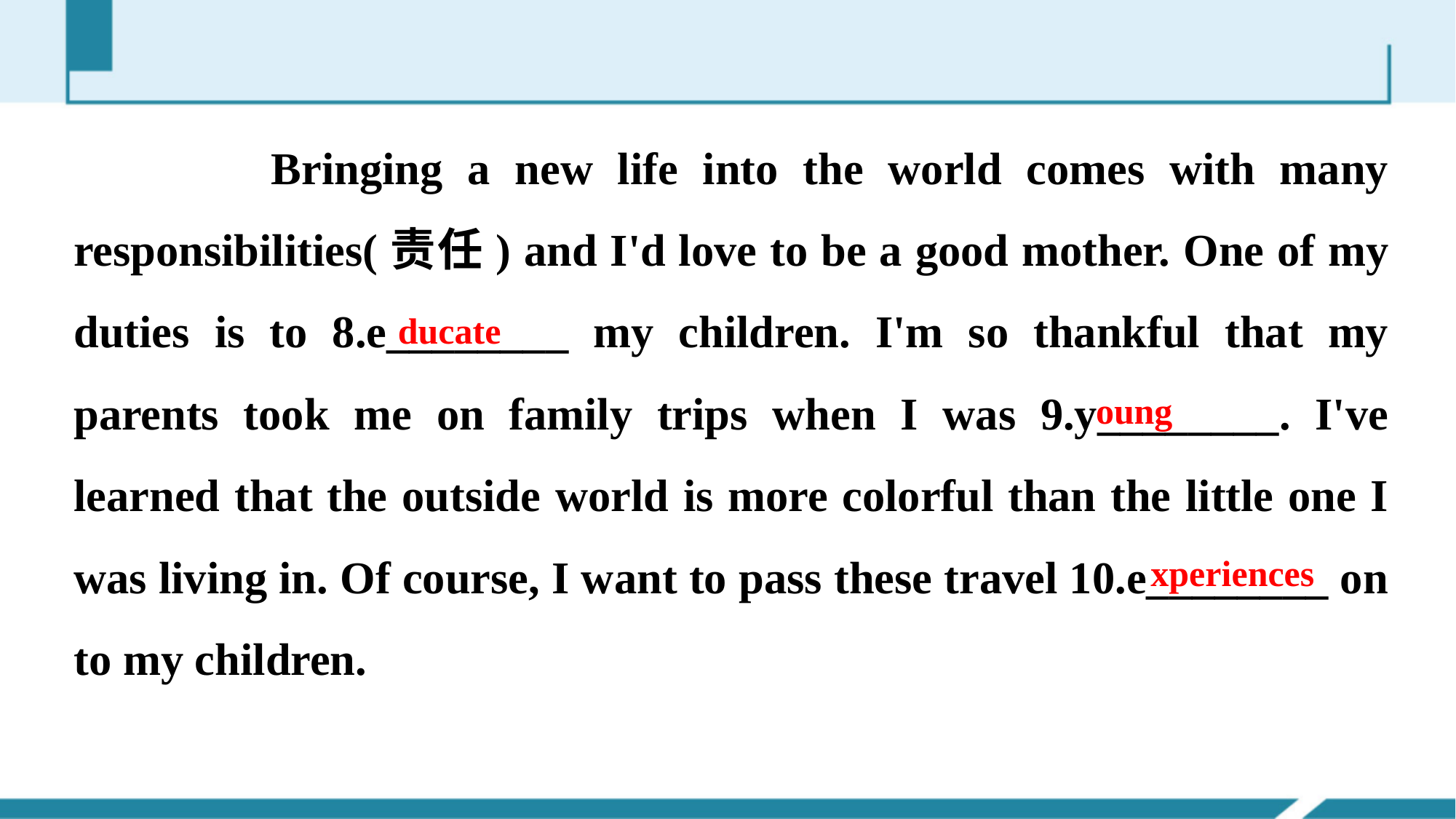

Bringing a new life into the world comes with many responsibilities(责任) and I'd love to be a good mother. One of my duties is to 8.e________ my children. I'm so thankful that my parents took me on family trips when I was 9.y________. I've learned that the outside world is more colorful than the little one I was living in. Of course, I want to pass these travel 10.e________ on to my children.
ducate
oung
xperiences